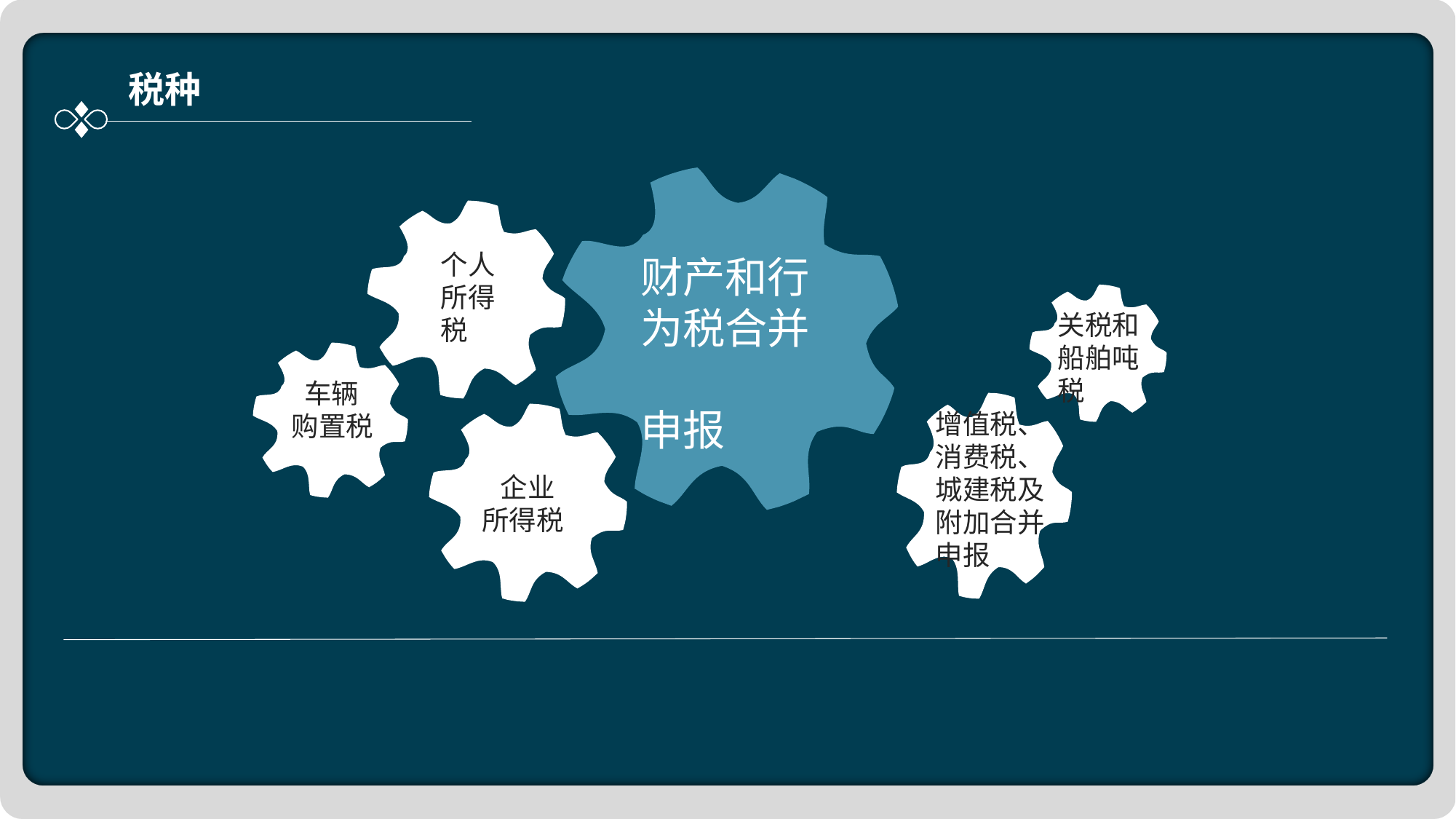

税种

个人所得税
财产和行为税合并
申报

关税和船舶吨税

 车辆
购置税

增值税、消费税、城建税及附加合并申报

  企业
所得税